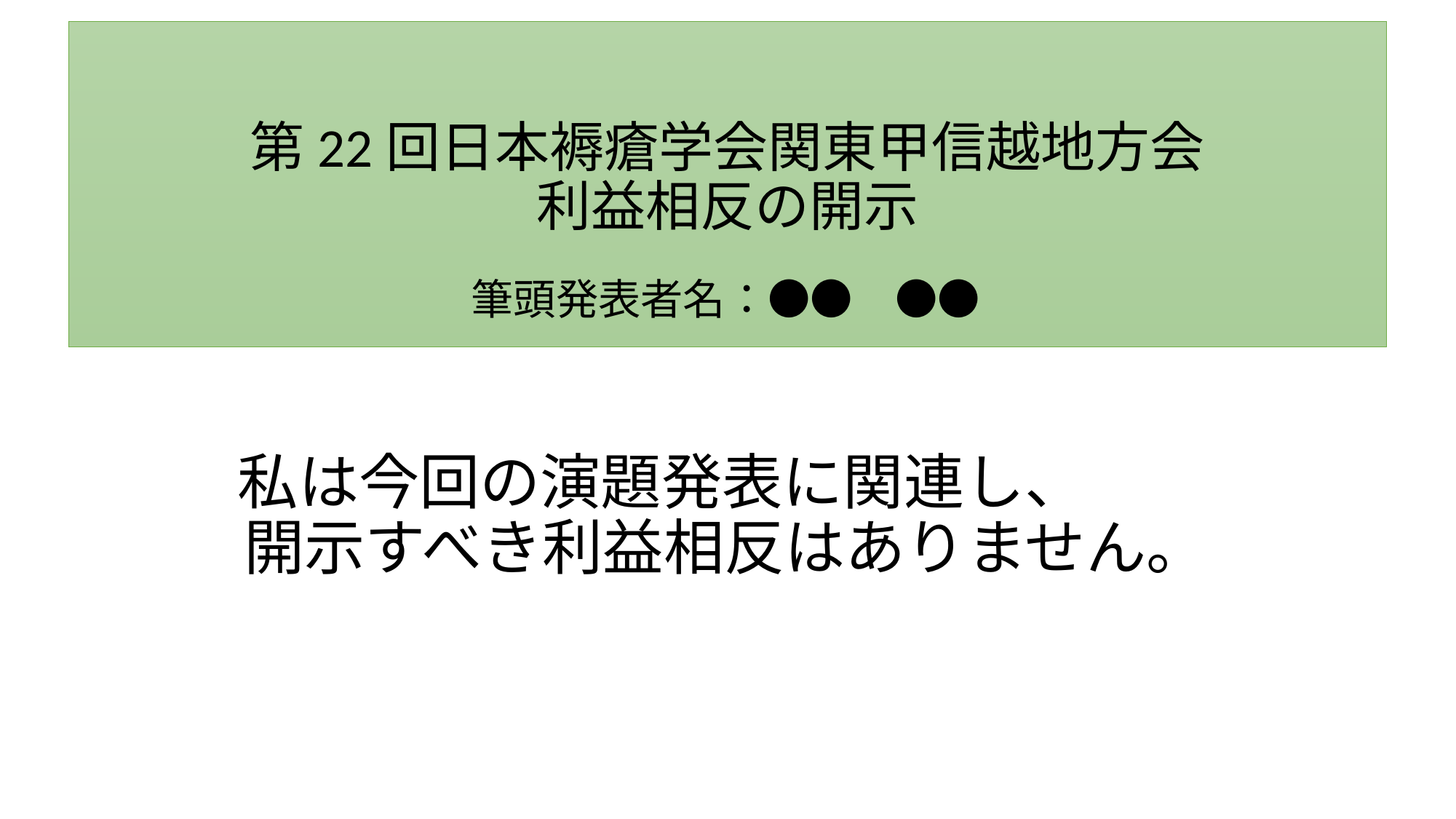

第22回日本褥瘡学会関東甲信越地方会
利益相反の開示
筆頭発表者名：●●　●●
私は今回の演題発表に関連し、
開示すべき利益相反はありません。